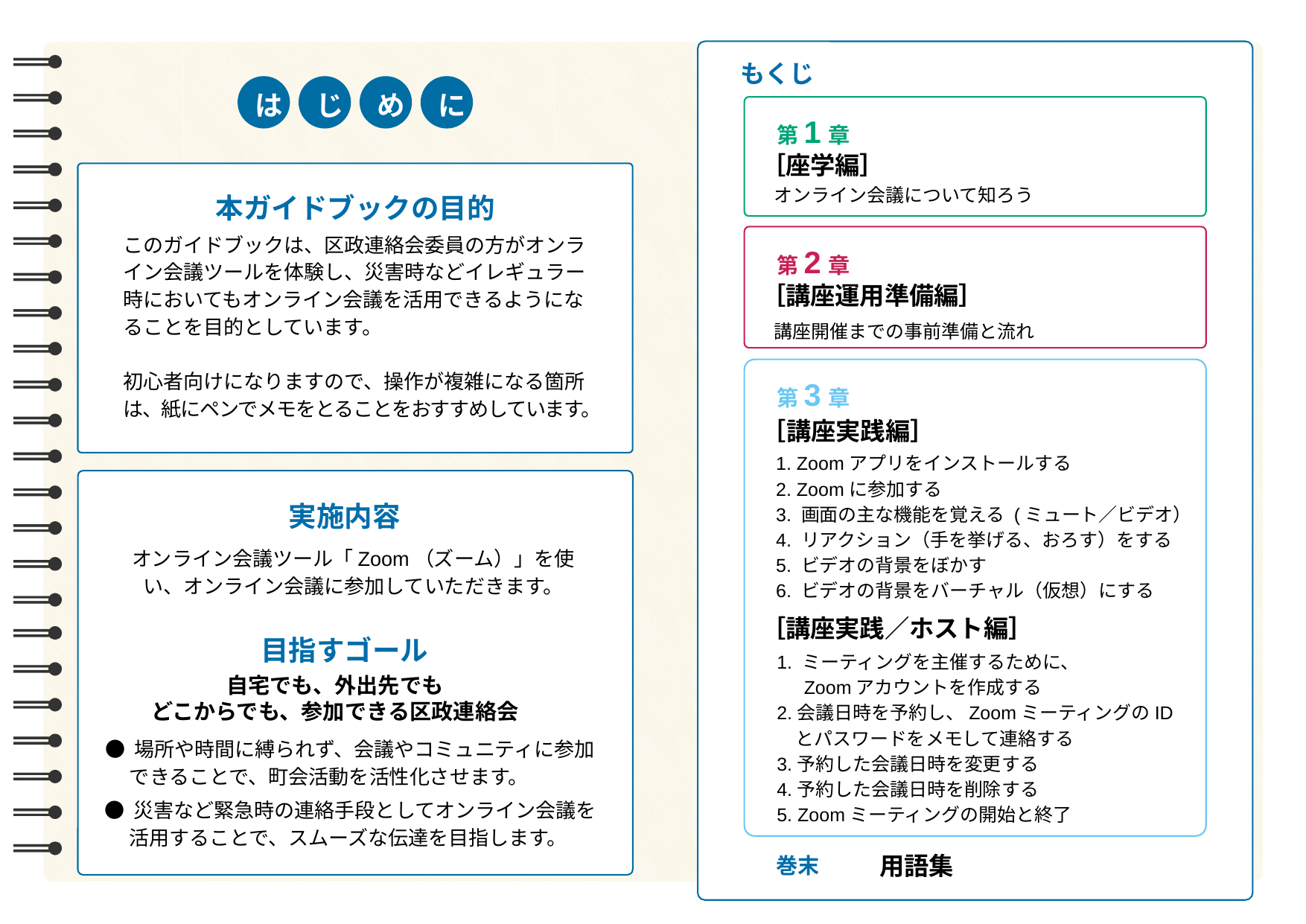

もくじ

は

じ

め

に

第1章
オンライン会議について知ろう
［座学編］

本ガイドブックの目的
このガイドブックは、区政連絡会委員の方がオンライン会議ツールを体験し、災害時などイレギュラー時においてもオンライン会議を活用できるようになることを目的としています。

初心者向けになりますので、操作が複雑になる箇所は、紙にペンでメモをとることをおすすめしています。

第2章
［講座運用準備編］
講座開催までの事前準備と流れ

第3章
［講座実践編］
1. Zoomアプリをインストールする
2. Zoomに参加する
3. 画面の主な機能を覚える (ミュート／ビデオ）
4. リアクション（手を挙げる、おろす）をする
5. ビデオの背景をぼかす
6. ビデオの背景をバーチャル（仮想）にする
［講座実践／ホスト編］
1. ミーティングを主催するために、
　 Zoomアカウントを作成する
2.会議日時を予約し、ZoomミーティングのID
　とパスワードをメモして連絡する
3.予約した会議日時を変更する
4.予約した会議日時を削除する
5. Zoomミーティングの開始と終了

実施内容
オンライン会議ツール「Zoom（ズーム）」を使い、オンライン会議に参加していただきます。
目指すゴール
自宅でも、外出先でも
どこからでも、参加できる区政連絡会
● 場所や時間に縛られず、会議やコミュニティに参加
　 できることで、町会活動を活性化させます。
● 災害など緊急時の連絡手段としてオンライン会議を
　 活用することで、スムーズな伝達を目指します。
用語集
巻末